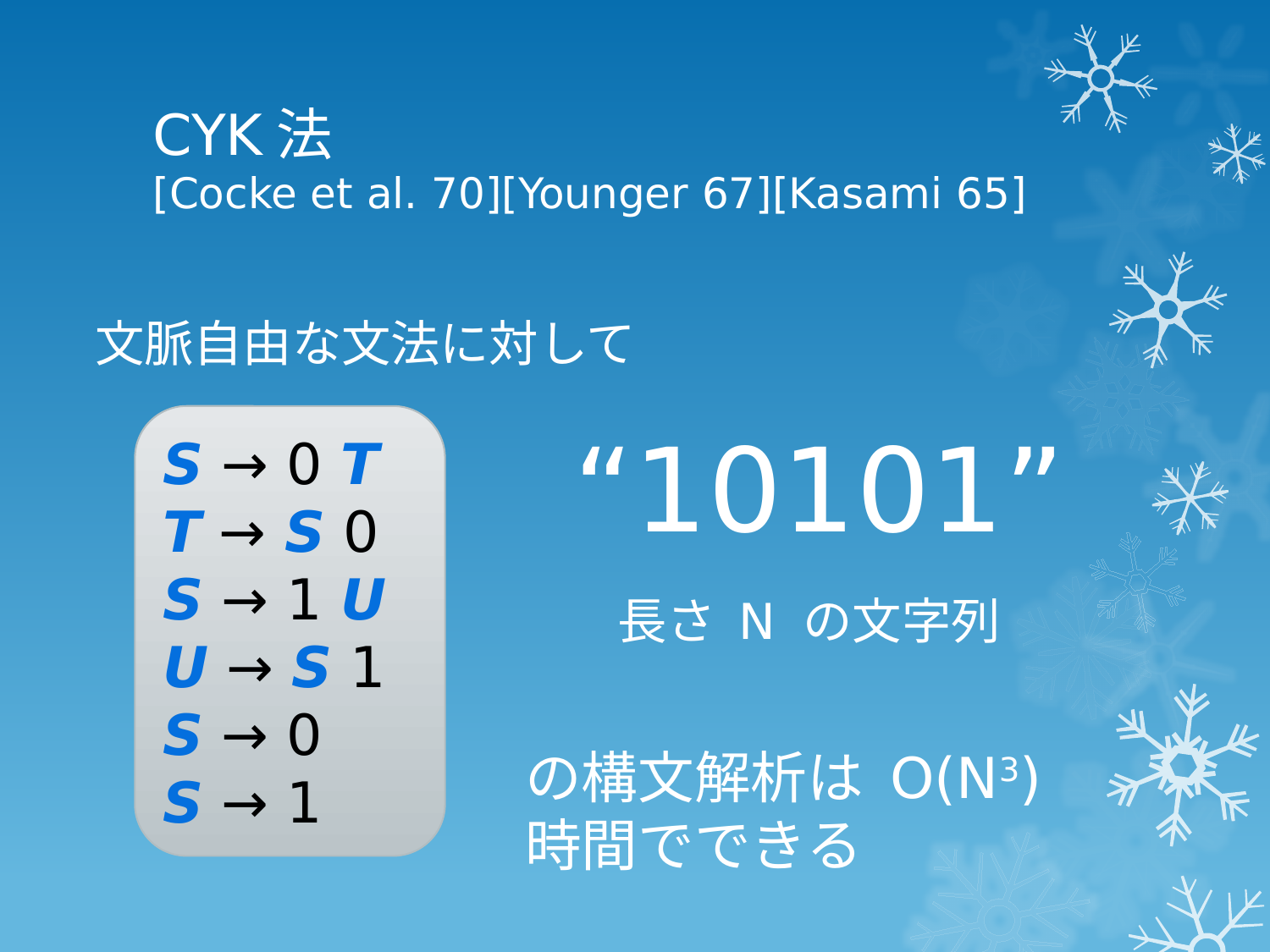

# CYK法 [Cocke et al. 70][Younger 67][Kasami 65]
文脈自由な文法に対して
S → 0 T
T → S 0
S → 1 U
U → S 1
S → 0
S → 1
“10101”
長さ N の文字列
の構文解析は O(N3)
時間でできる